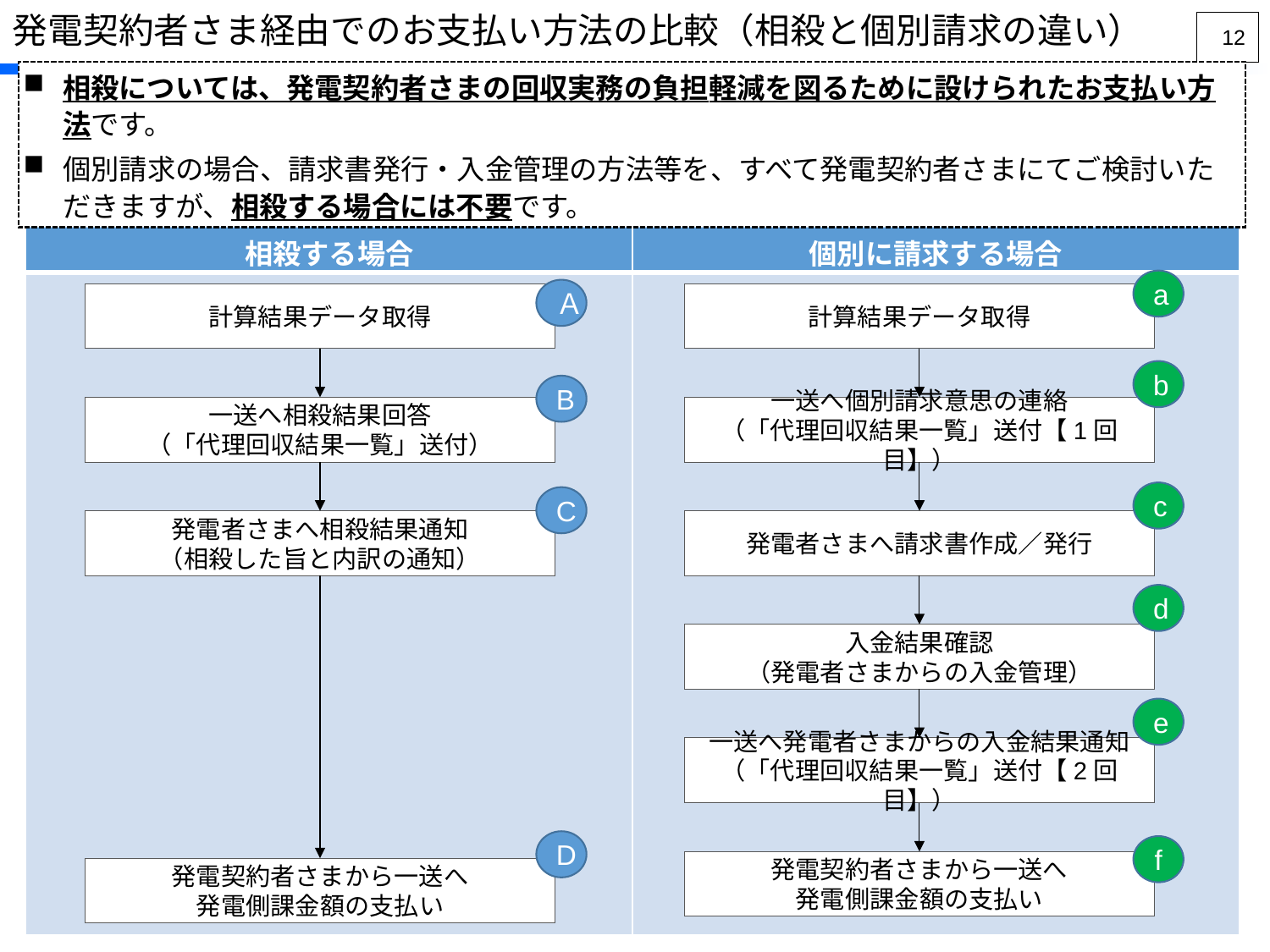

発電契約者さま経由でのお支払い方法の比較（相殺と個別請求の違い）
12

相殺については、発電契約者さまの回収実務の負担軽減を図るために設けられたお支払い方法です。
個別請求の場合、請求書発行・入金管理の方法等を、すべて発電契約者さまにてご検討いただきますが、相殺する場合には不要です。
| 相殺する場合 | 個別に請求する場合 |
| --- | --- |
|  |  |
a
Ａ
計算結果データ取得
計算結果データ取得
b
B
一送へ相殺結果回答
（「代理回収結果一覧」送付）
一送へ個別請求意思の連絡
（「代理回収結果一覧」送付【1回目】）
c
C
発電者さまへ相殺結果通知
（相殺した旨と内訳の通知）
発電者さまへ請求書作成／発行
d
入金結果確認
（発電者さまからの入金管理）
e
一送へ発電者さまからの入金結果通知
（「代理回収結果一覧」送付【2回目】）
D
f
発電契約者さまから一送へ
発電側課金額の支払い
発電契約者さまから一送へ
発電側課金額の支払い